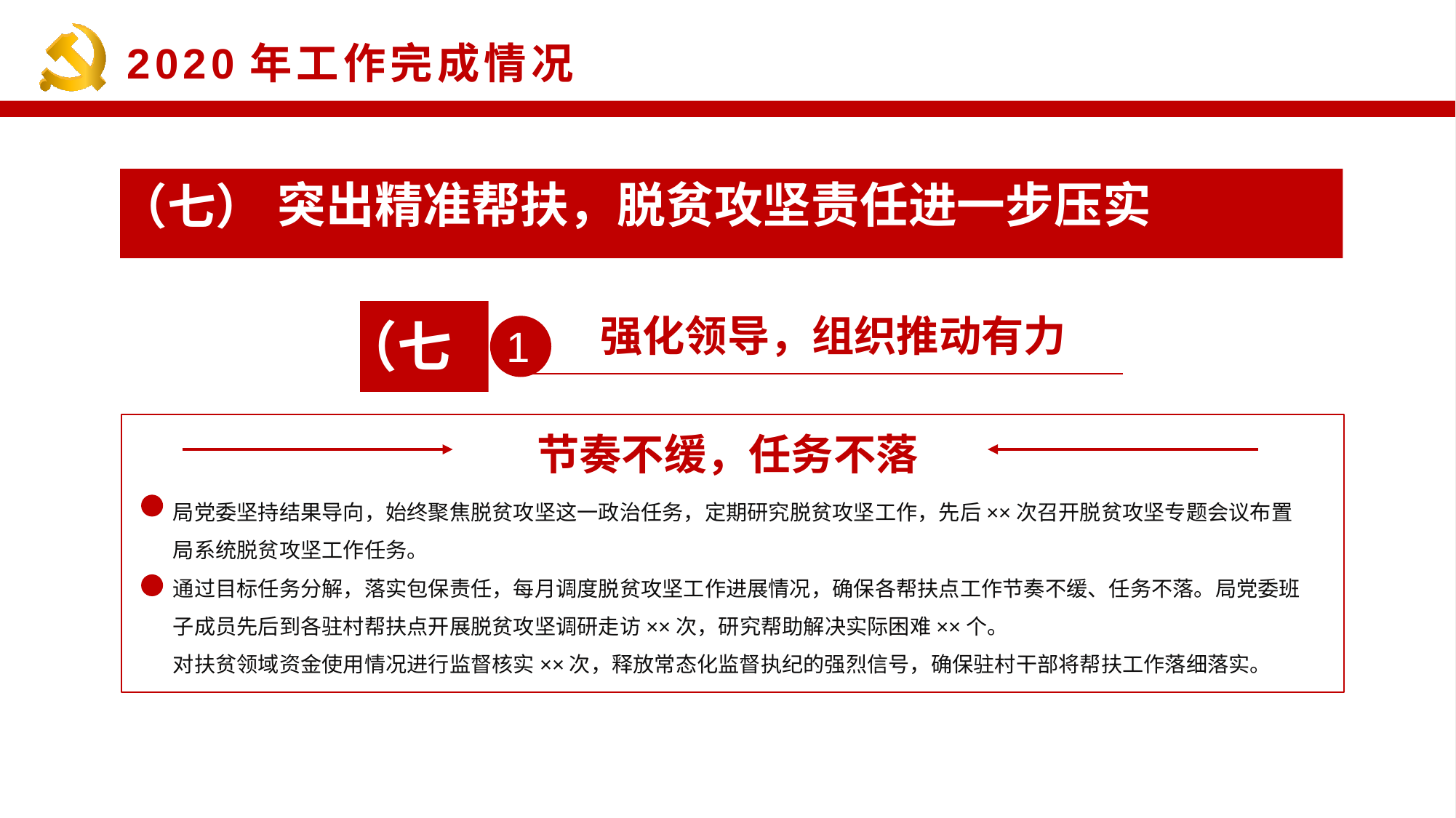

突出精准帮扶，脱贫攻坚责任进一步压实

（七）

（七）
1

强化领导，组织推动有力

节奏不缓，任务不落
局党委坚持结果导向，始终聚焦脱贫攻坚这一政治任务，定期研究脱贫攻坚工作，先后××次召开脱贫攻坚专题会议布置局系统脱贫攻坚工作任务。
通过目标任务分解，落实包保责任，每月调度脱贫攻坚工作进展情况，确保各帮扶点工作节奏不缓、任务不落。局党委班子成员先后到各驻村帮扶点开展脱贫攻坚调研走访××次，研究帮助解决实际困难××个。
对扶贫领域资金使用情况进行监督核实××次，释放常态化监督执纪的强烈信号，确保驻村干部将帮扶工作落细落实。